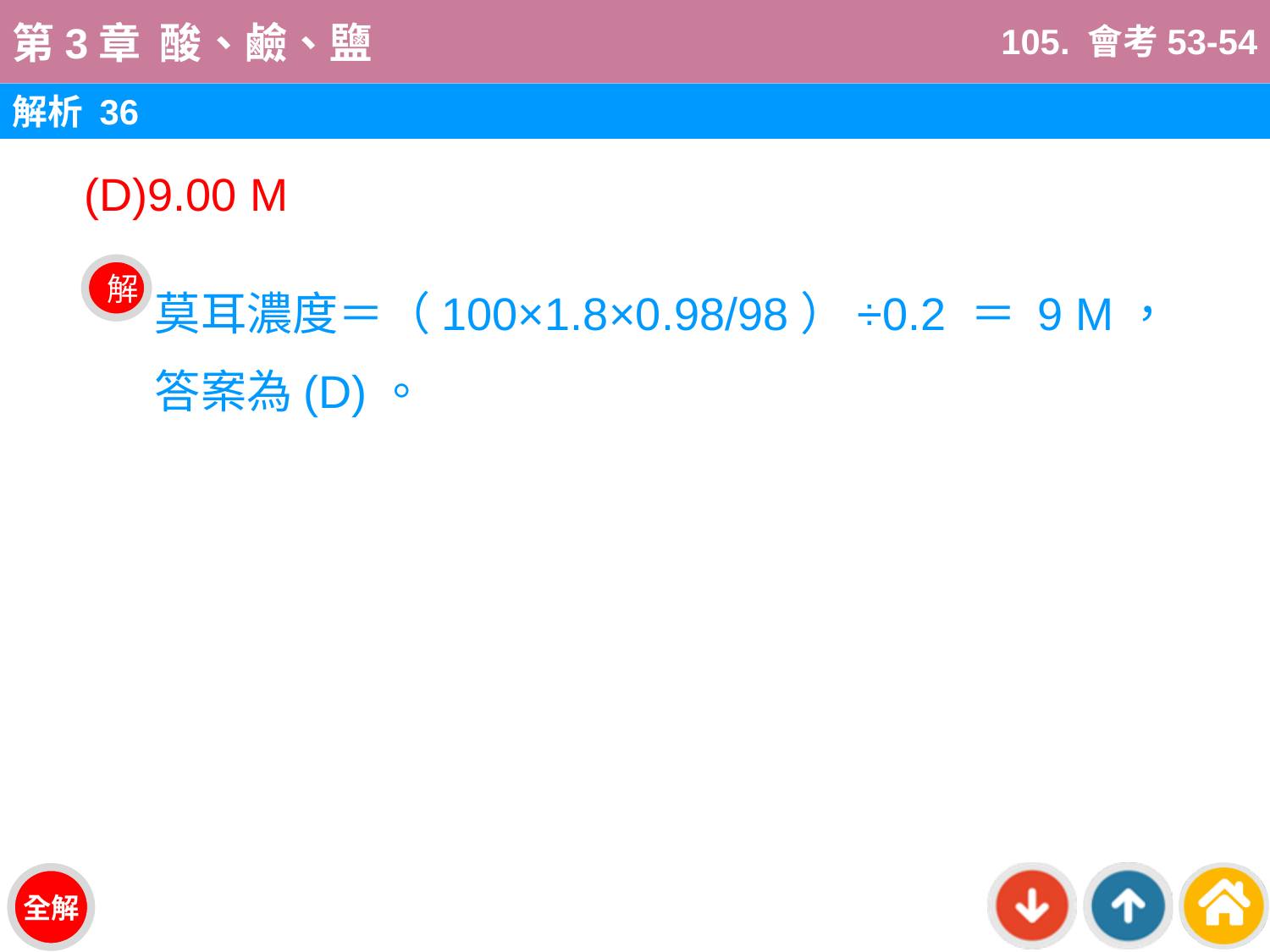

105. 會考53-54
解析 36
(D)9.00 M
莫耳濃度＝（100×1.8×0.98/98）÷0.2 ＝ 9 M，答案為(D)。
解
全解